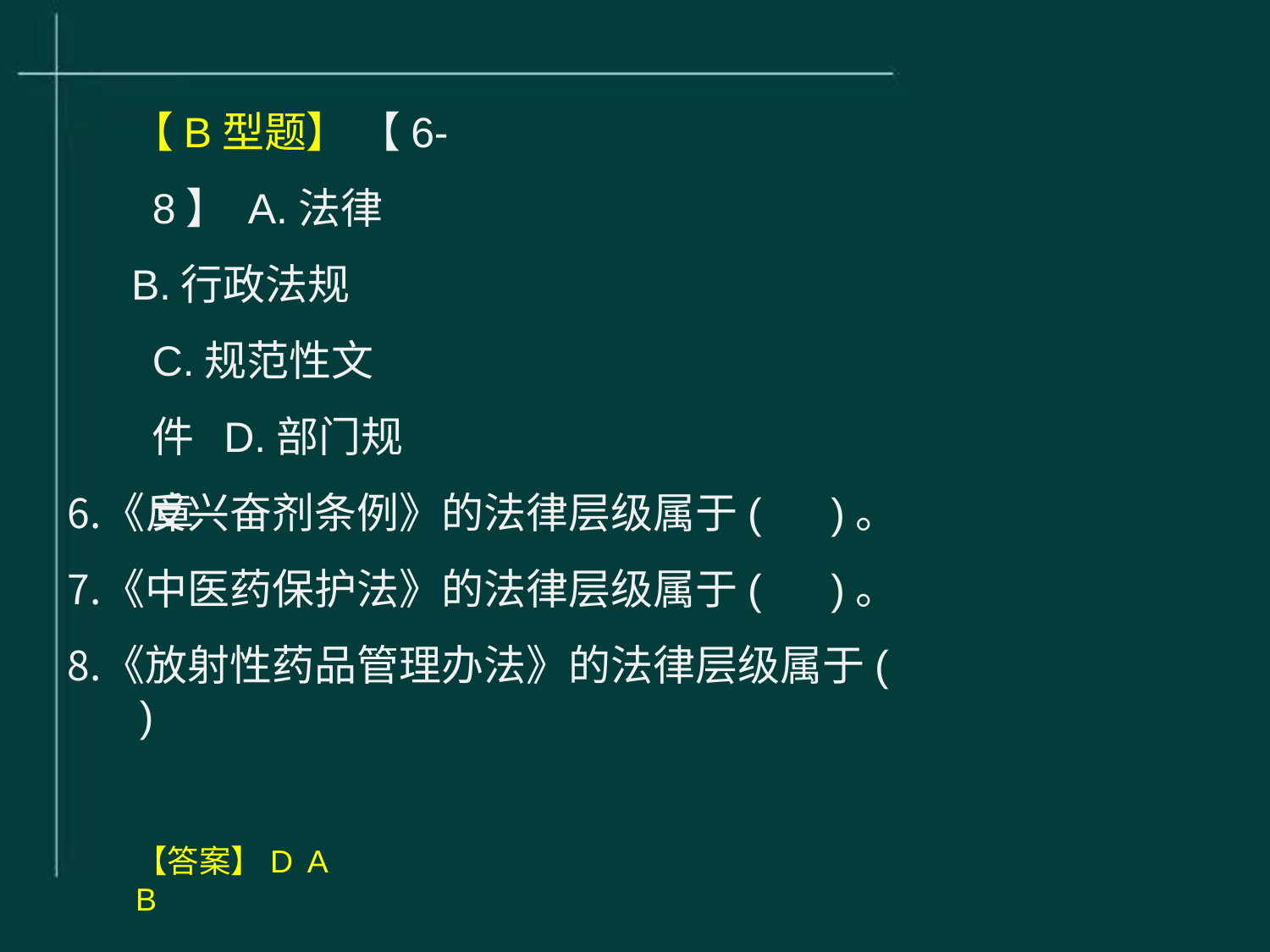

# 【B型题】 【6-8】 A.法律
B.行政法规 C.规范性文件  D.部门规章
《反兴奋剂条例》的法律层级属于(	)。
《中医药保护法》的法律层级属于(	)。
《放射性药品管理办法》的法律层级属于(	)
【答案】D	A	B